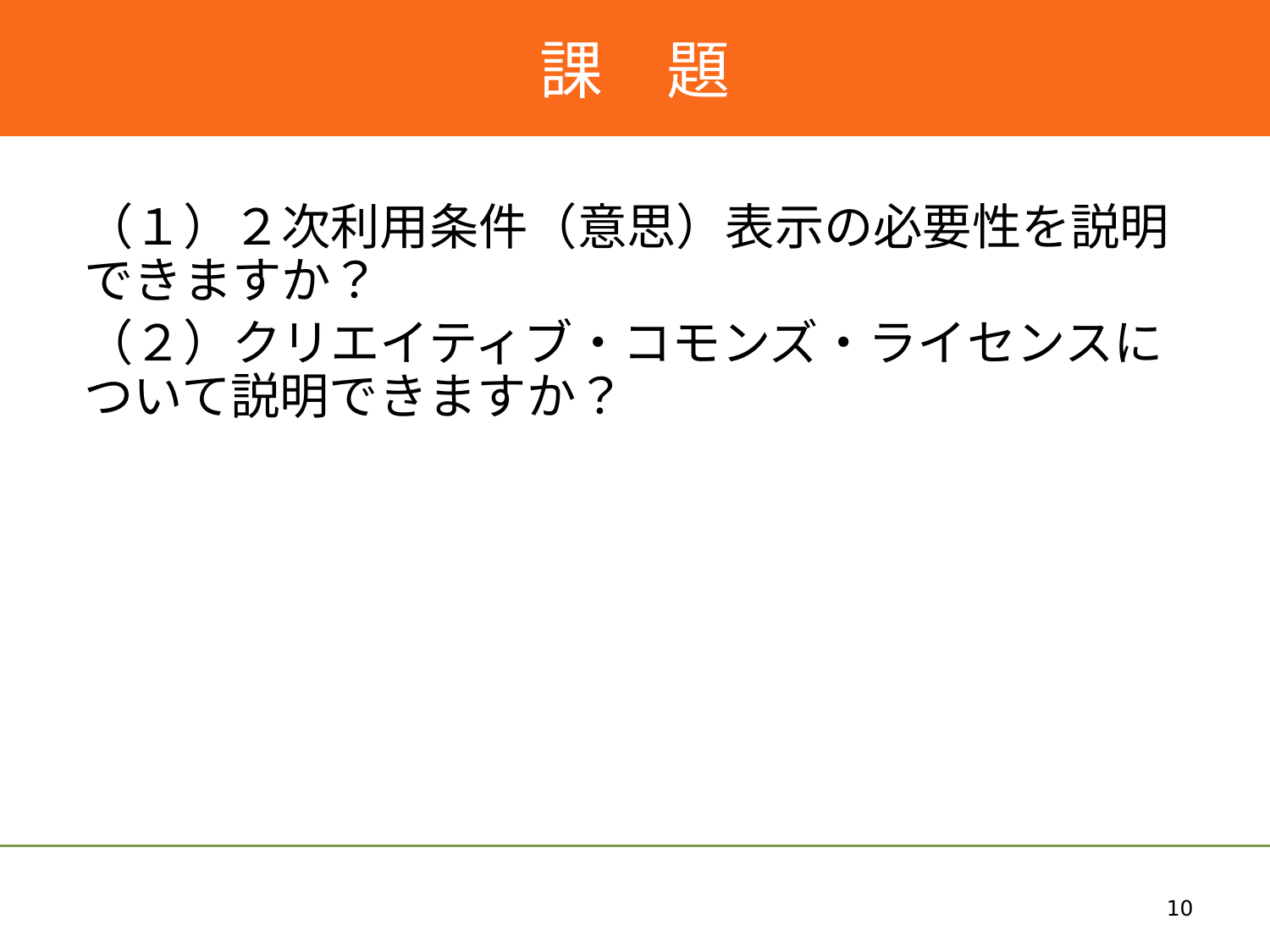

# 課　題

（１）２次利用条件（意思）表示の必要性を説明できますか？
（２）クリエイティブ・コモンズ・ライセンスについて説明できますか？
10